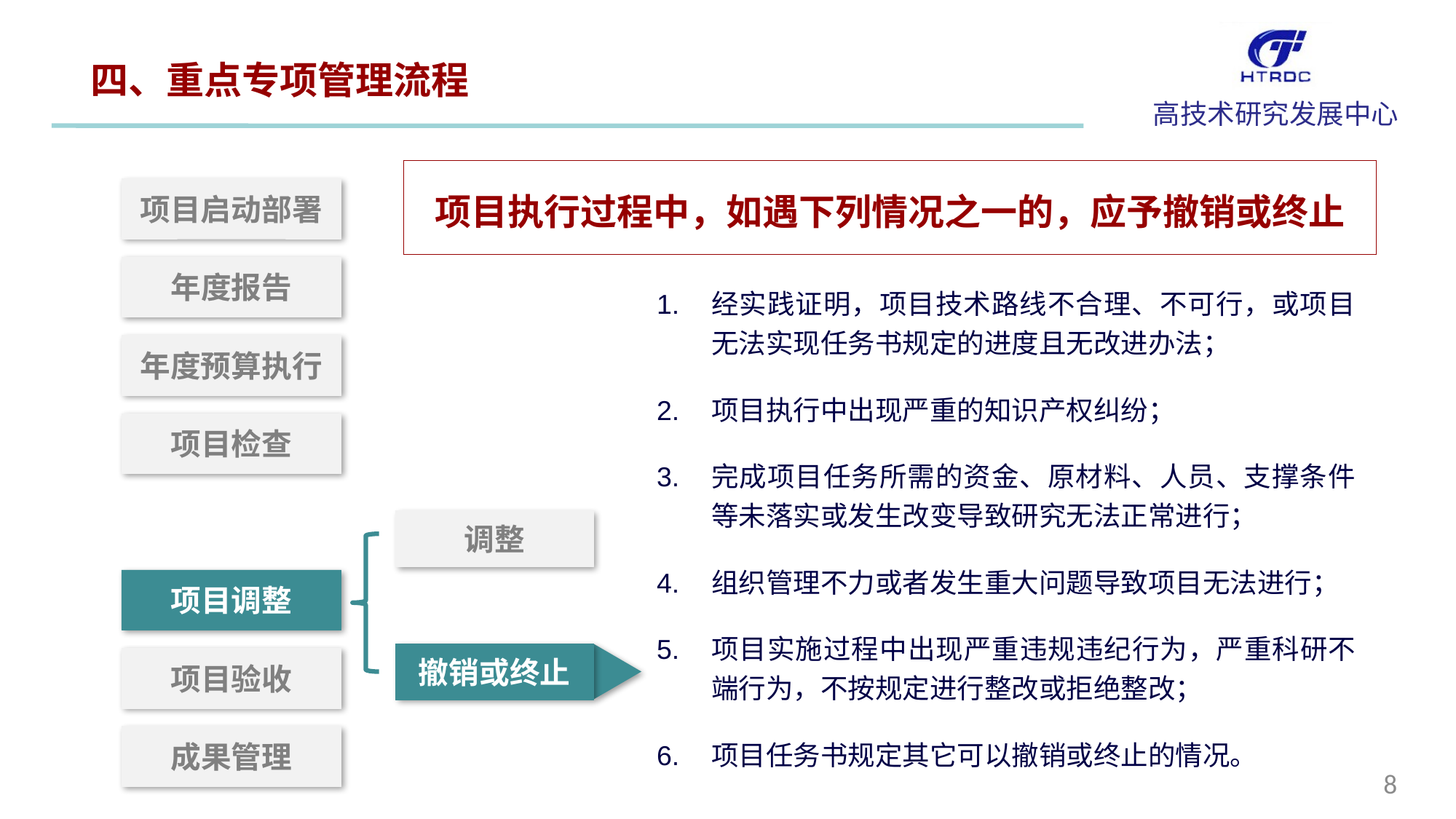

四、重点专项管理流程
项目执行过程中，如遇下列情况之一的，应予撤销或终止
项目启动部署
经实践证明，项目技术路线不合理、不可行，或项目无法实现任务书规定的进度且无改进办法；
项目执行中出现严重的知识产权纠纷；
完成项目任务所需的资金、原材料、人员、支撑条件等未落实或发生改变导致研究无法正常进行；
组织管理不力或者发生重大问题导致项目无法进行；
项目实施过程中出现严重违规违纪行为，严重科研不端行为，不按规定进行整改或拒绝整改；
项目任务书规定其它可以撤销或终止的情况。
年度报告
年度预算执行
项目检查
调整

项目调整
撤销或终止

项目验收
成果管理